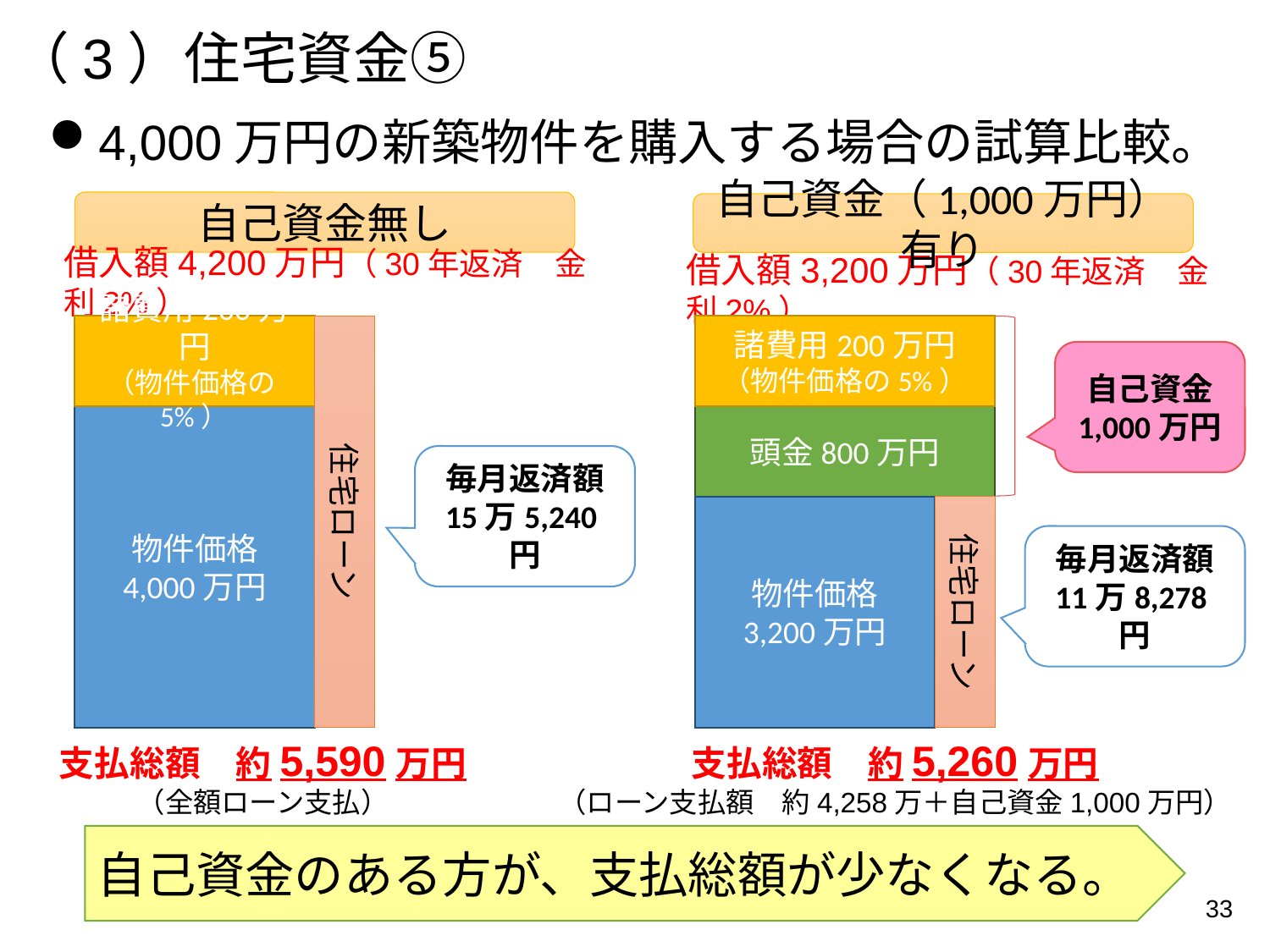

# （3）住宅資金⑤
4,000万円の新築物件を購入する場合の試算比較。
自己資金無し
自己資金（1,000万円）有り
借入額4,200万円（30年返済　金利2%）
借入額3,200万円（30年返済　金利2%）
諸費用200万円
（物件価格の5%）
物件価格
4,000万円
住宅ローン
諸費用200万円
（物件価格の5%）
頭金800万円
物件価格
3,200万円
住宅ローン

自己資金
1,000万円
毎月返済額
15万5,240円
毎月返済額
11万8,278円
支払総額　約5,590万円
（全額ローン支払）
支払総額　約5,260万円
（ローン支払額　約4,258万＋自己資金1,000万円）
自己資金のある方が、支払総額が少なくなる。
33